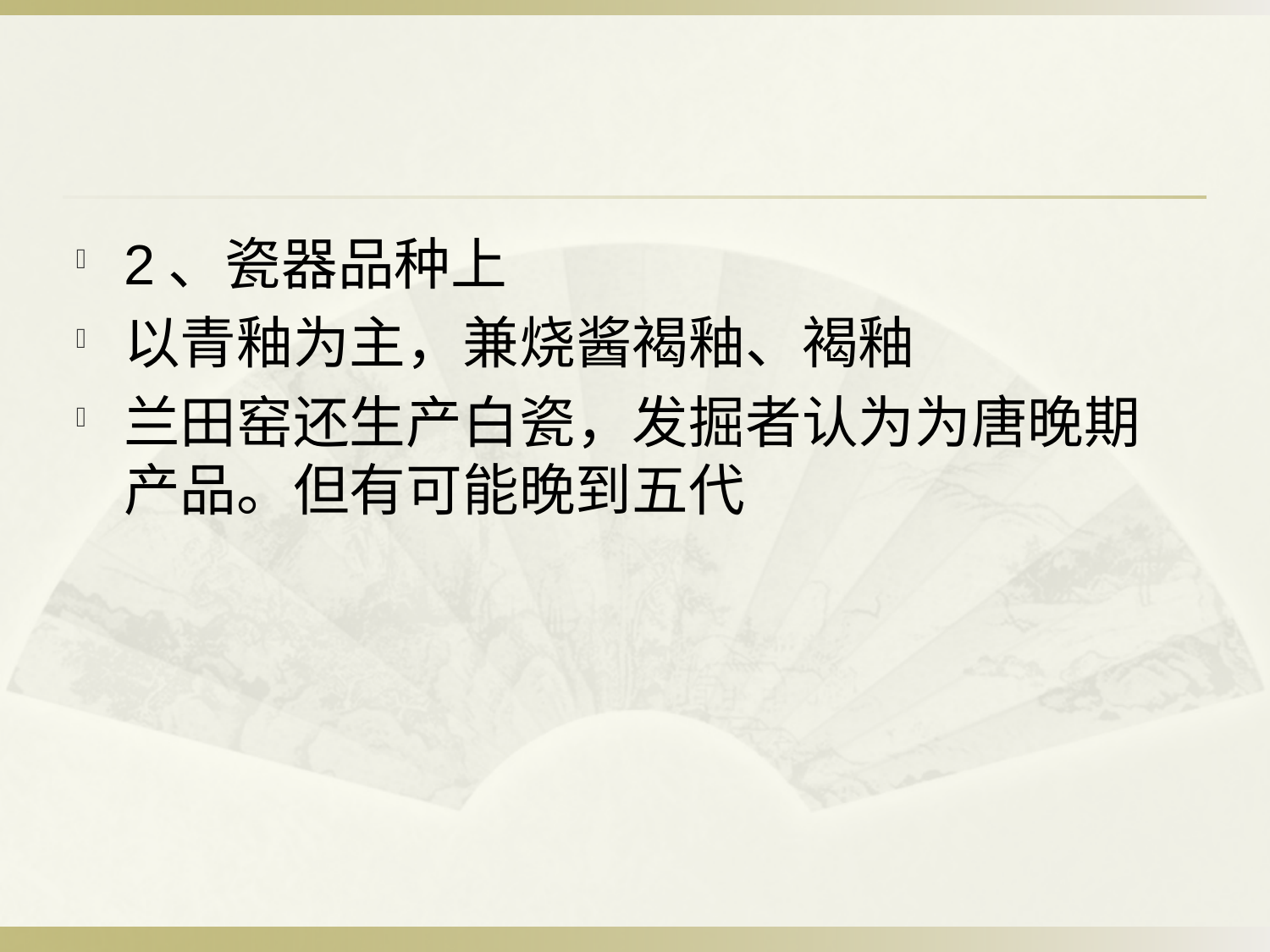

#
2、瓷器品种上
以青釉为主，兼烧酱褐釉、褐釉
兰田窑还生产白瓷，发掘者认为为唐晚期产品。但有可能晚到五代